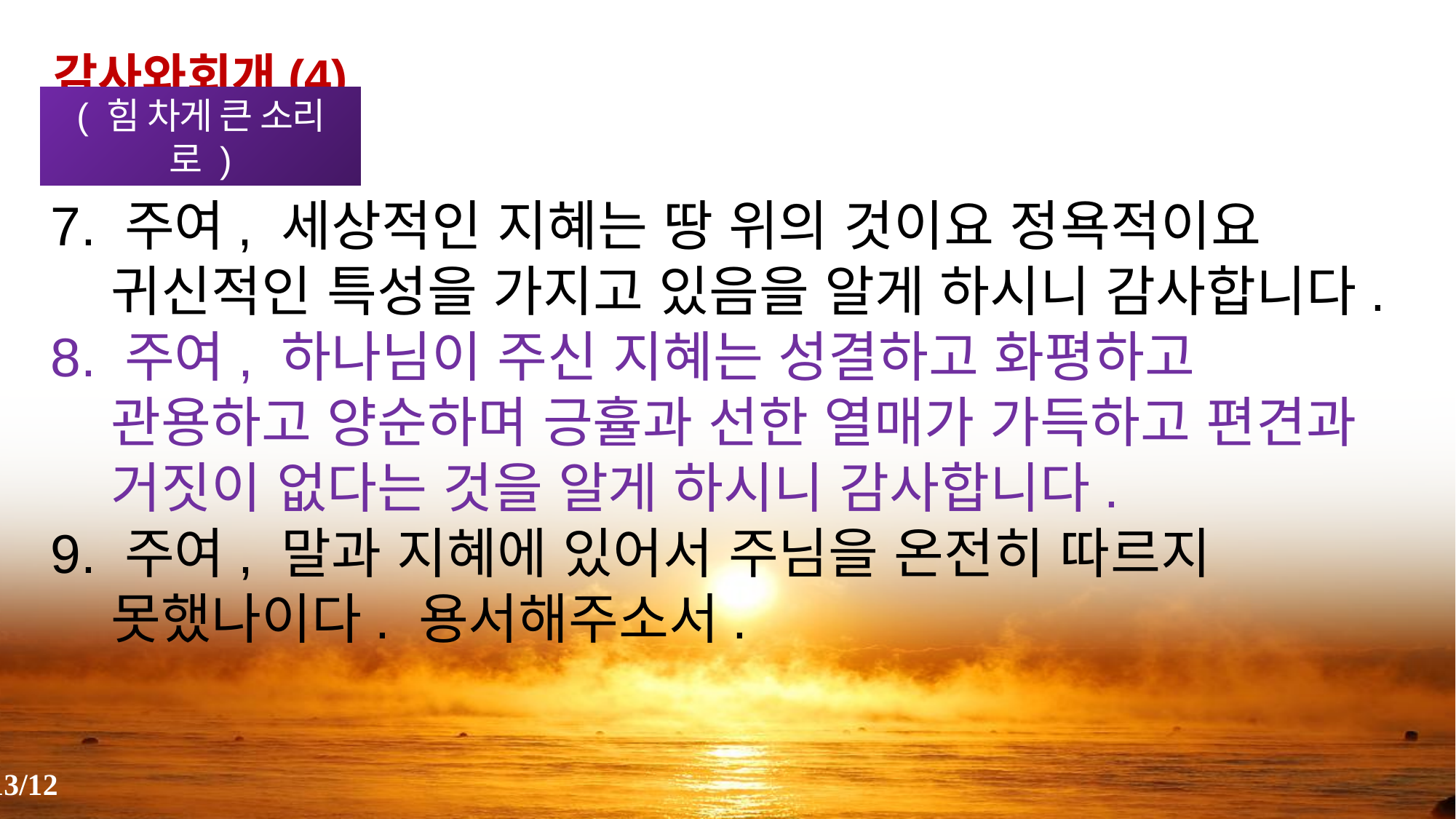

감사와회개(4)

( 힘 차게 큰 소리로 )
7. 주여, 세상적인 지혜는 땅 위의 것이요 정욕적이요 귀신적인 특성을 가지고 있음을 알게 하시니 감사합니다.
8. 주여, 하나님이 주신 지혜는 성결하고 화평하고 관용하고 양순하며 긍휼과 선한 열매가 가득하고 편견과 거짓이 없다는 것을 알게 하시니 감사합니다.
9. 주여, 말과 지혜에 있어서 주님을 온전히 따르지 못했나이다. 용서해주소서.